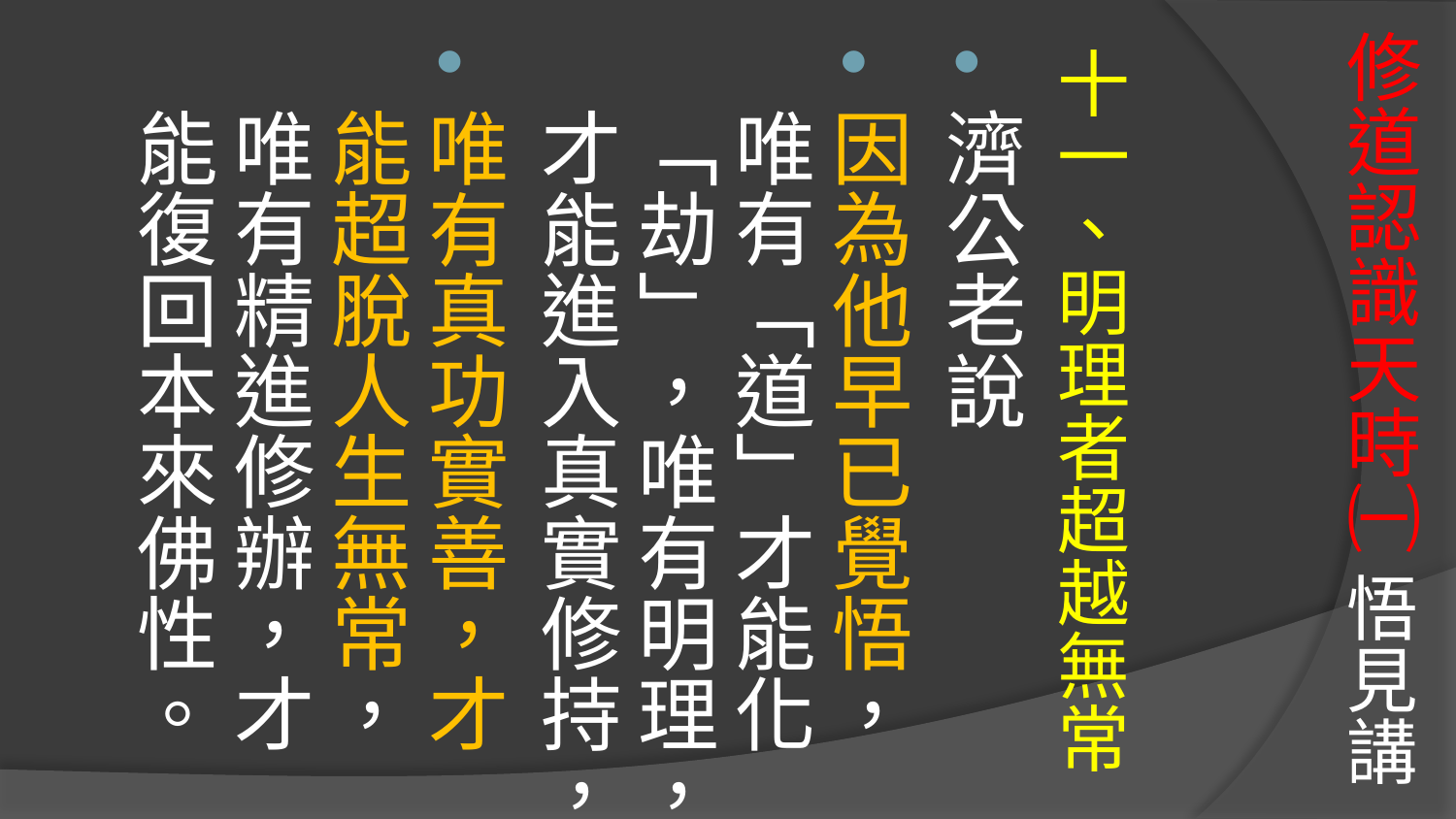

# 修道認識天時㈠ 悟見講
十一、明理者超越無常
濟公老說
因為他早已覺悟，唯有「道」才能化「劫」，唯有明理，才能進入真實修持，
唯有真功實善，才能超脫人生無常，唯有精進修辦，才能復回本來佛性。